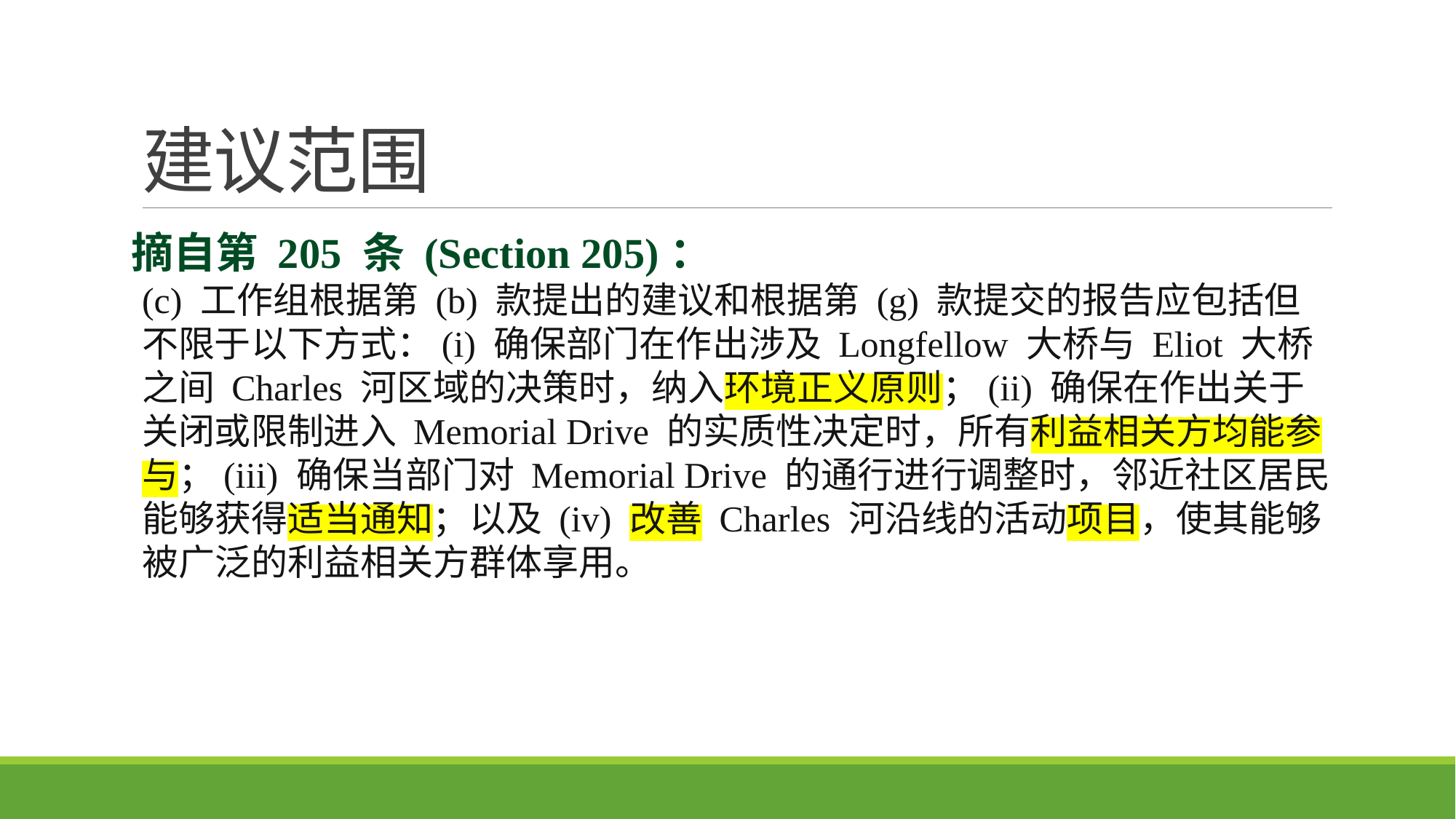

# 建议范围
摘自第 205 条 (Section 205)：
(c) 工作组根据第 (b) 款提出的建议和根据第 (g) 款提交的报告应包括但不限于以下方式：(i) 确保部门在作出涉及 Longfellow 大桥与 Eliot 大桥之间 Charles 河区域的决策时，纳入环境正义原则；(ii) 确保在作出关于关闭或限制进入 Memorial Drive 的实质性决定时，所有利益相关方均能参与；(iii) 确保当部门对 Memorial Drive 的通行进行调整时，邻近社区居民能够获得适当通知；以及 (iv) 改善 Charles 河沿线的活动项目，使其能够被广泛的利益相关方群体享用。